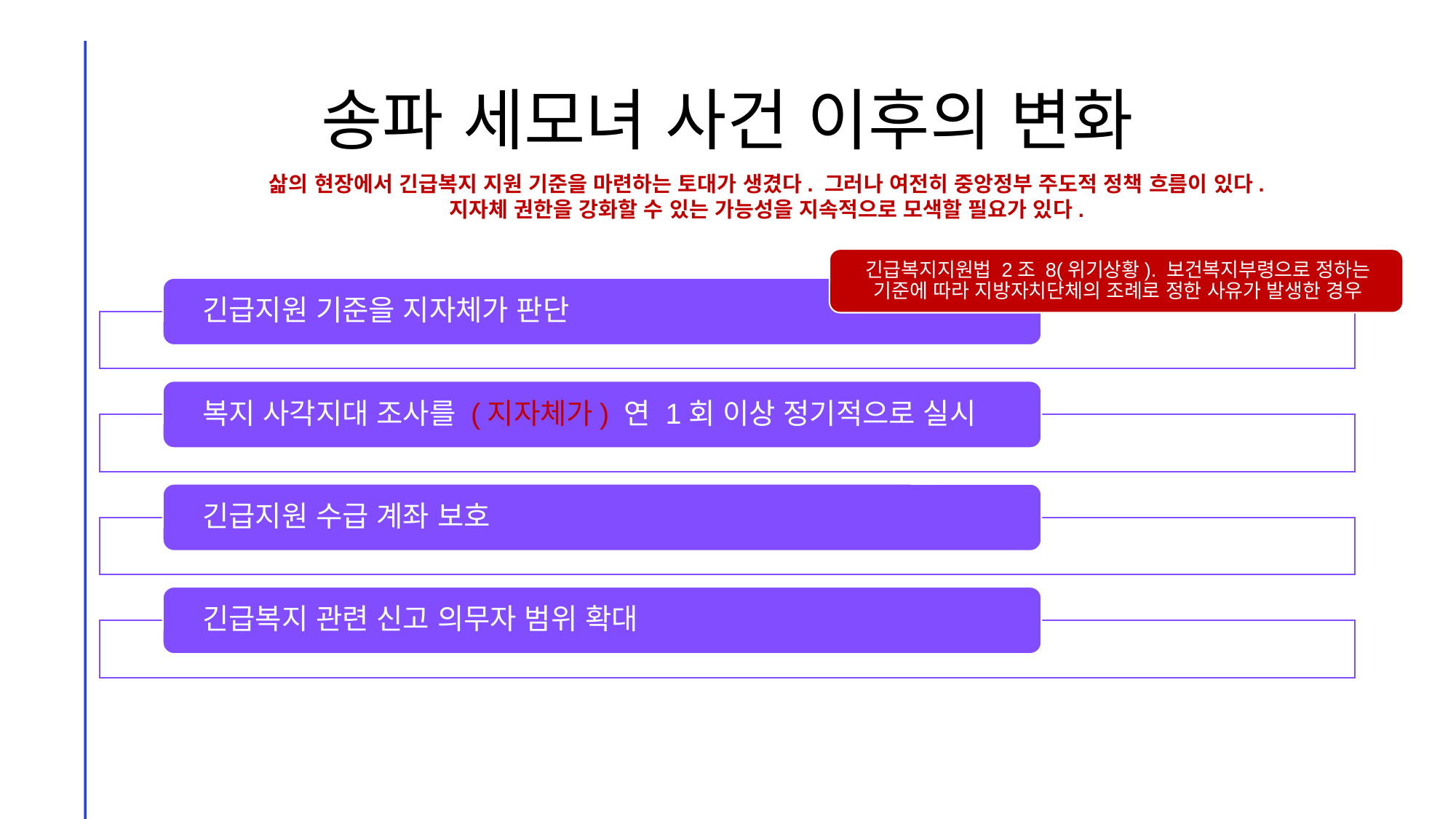

# 송파 세모녀 사건 이후의 변화
삶의 현장에서 긴급복지 지원 기준을 마련하는 토대가 생겼다. 그러나 여전히 중앙정부 주도적 정책 흐름이 있다.
지자체 권한을 강화할 수 있는 가능성을 지속적으로 모색할 필요가 있다.
긴급지원 기준을 지자체가 판단
복지 사각지대 조사를 (지자체가) 연 1회 이상 정기적으로 실시
긴급지원 수급 계좌 보호
긴급복지 관련 신고 의무자 범위 확대
긴급복지지원법 2조 8(위기상황). 보건복지부령으로 정하는 기준에 따라 지방자치단체의 조례로 정한 사유가 발생한 경우